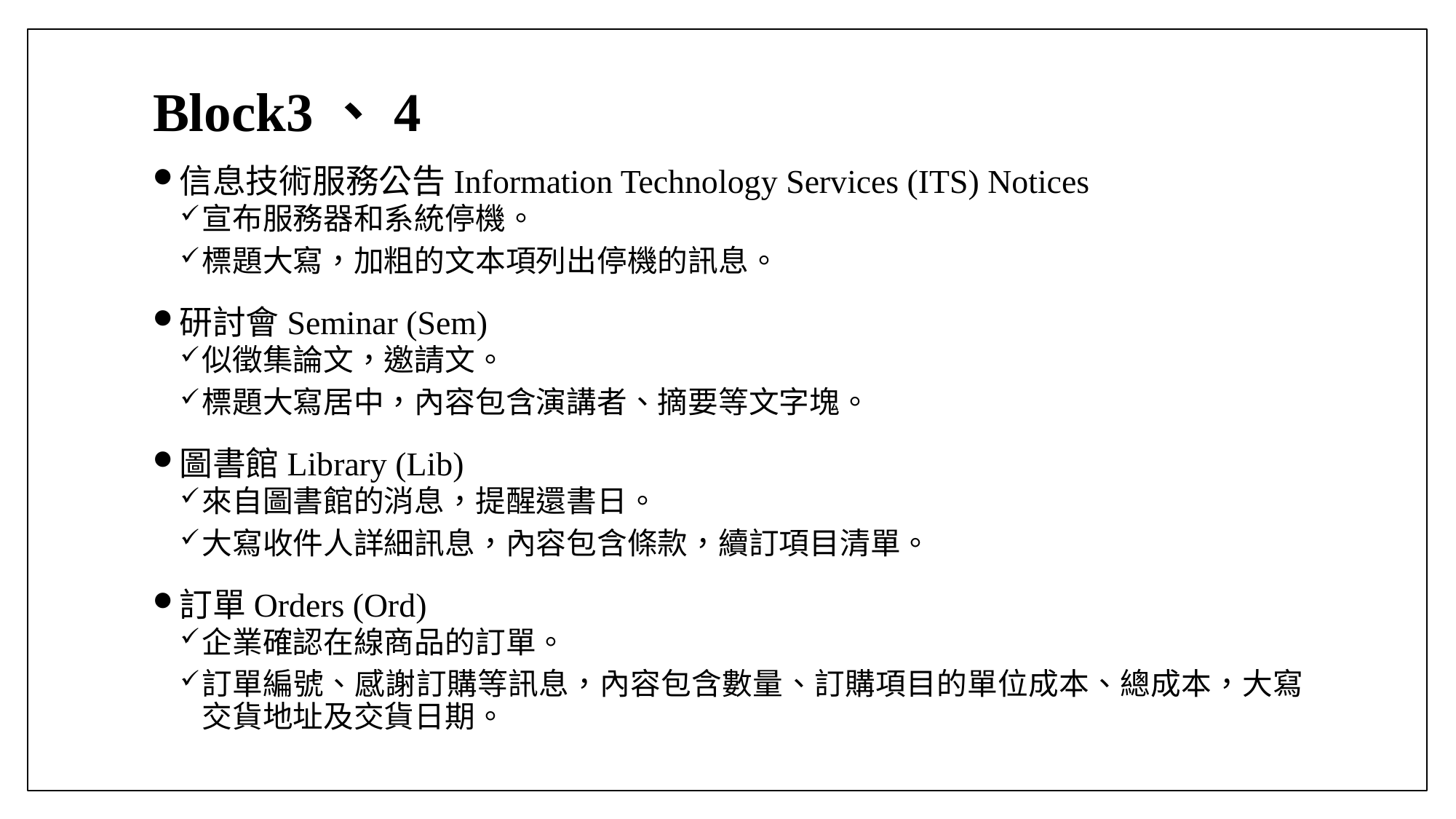

Block3、4
信息技術服務公告Information Technology Services (ITS) Notices
宣布服務器和系統停機。
標題大寫，加粗的文本項列出停機的訊息。
研討會Seminar (Sem)
似徵集論文，邀請文。
標題大寫居中，內容包含演講者、摘要等文字塊。
圖書館Library (Lib)
來自圖書館的消息，提醒還書日。
大寫收件人詳細訊息，內容包含條款，續訂項目清單。
訂單Orders (Ord)
企業確認在線商品的訂單。
訂單編號、感謝訂購等訊息，內容包含數量、訂購項目的單位成本、總成本，大寫交貨地址及交貨日期。